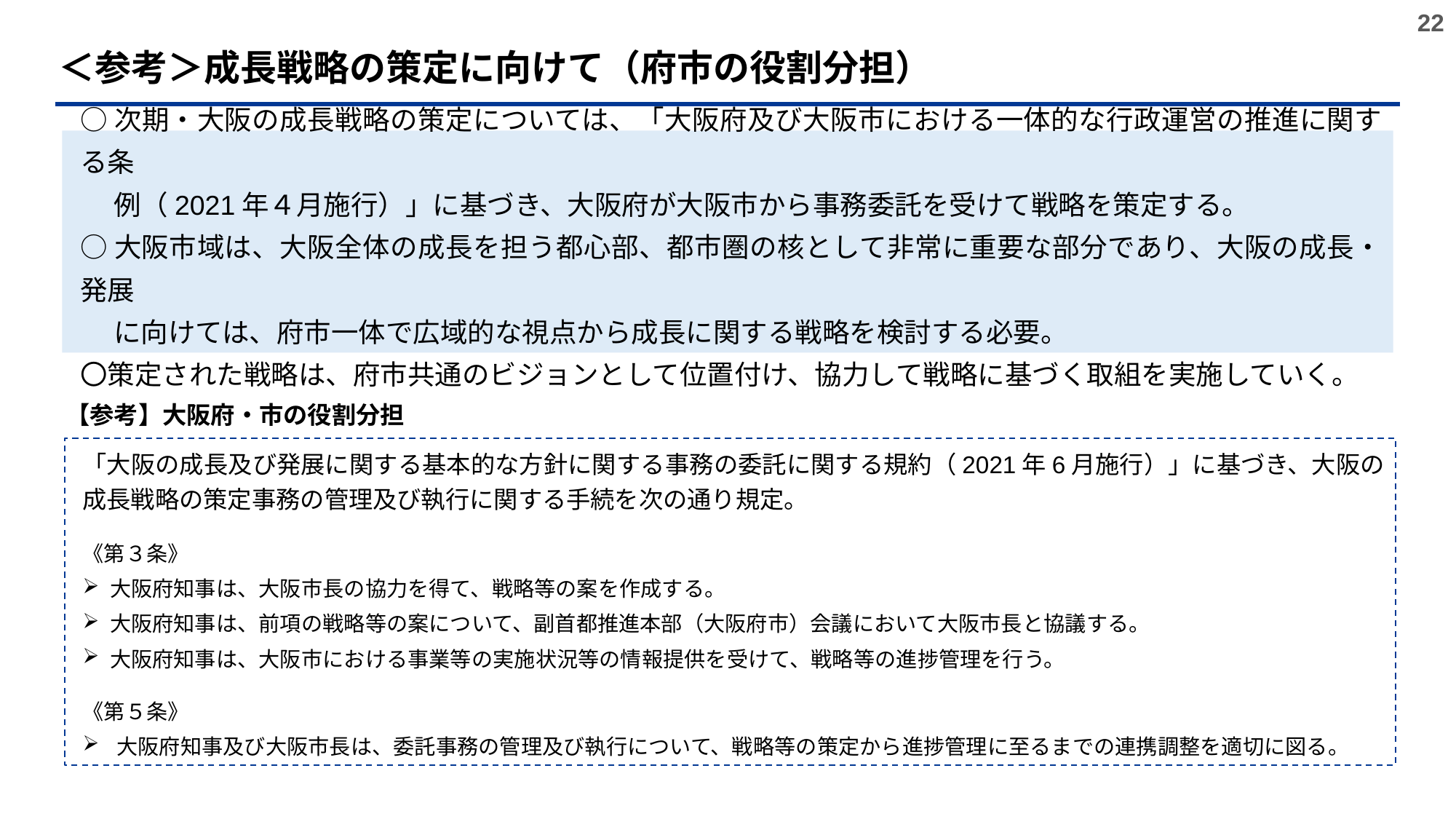

22
＜参考＞成長戦略の策定に向けて（府市の役割分担）
○次期・大阪の成長戦略の策定については、「大阪府及び大阪市における一体的な行政運営の推進に関する条
　 例（2021年４月施行）」に基づき、大阪府が大阪市から事務委託を受けて戦略を策定する。
○大阪市域は、大阪全体の成長を担う都心部、都市圏の核として非常に重要な部分であり、大阪の成長・発展
　 に向けては、府市一体で広域的な視点から成長に関する戦略を検討する必要。
〇策定された戦略は、府市共通のビジョンとして位置付け、協力して戦略に基づく取組を実施していく。
【参考】大阪府・市の役割分担
「大阪の成長及び発展に関する基本的な方針に関する事務の委託に関する規約（2021年6月施行）」に基づき、大阪の成長戦略の策定事務の管理及び執行に関する手続を次の通り規定。

《第３条》
大阪府知事は、大阪市長の協力を得て、戦略等の案を作成する。
大阪府知事は、前項の戦略等の案について、副首都推進本部（大阪府市）会議において大阪市長と協議する。
大阪府知事は、大阪市における事業等の実施状況等の情報提供を受けて、戦略等の進捗管理を行う。

《第５条》
大阪府知事及び大阪市長は、委託事務の管理及び執行について、戦略等の策定から進捗管理に至るまでの連携調整を適切に図る。